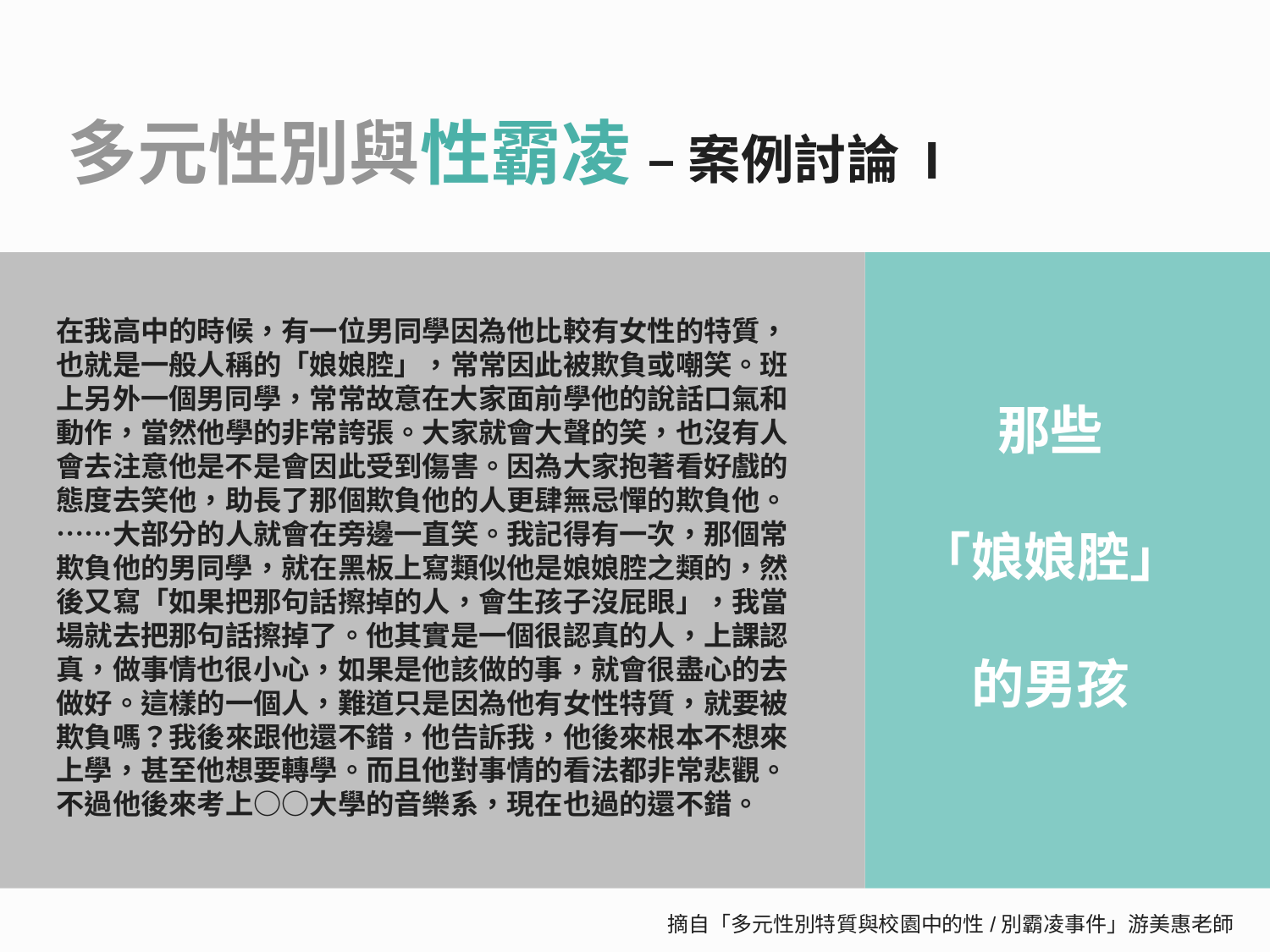

多元性別與性霸凌 – 案例討論 I

在我高中的時候，有一位男同學因為他比較有女性的特質，也就是一般人稱的「娘娘腔」，常常因此被欺負或嘲笑。班上另外一個男同學，常常故意在大家面前學他的說話口氣和動作，當然他學的非常誇張。大家就會大聲的笑，也沒有人會去注意他是不是會因此受到傷害。因為大家抱著看好戲的態度去笑他，助長了那個欺負他的人更肆無忌憚的欺負他。⋯⋯大部分的人就會在旁邊一直笑。我記得有一次，那個常欺負他的男同學，就在黑板上寫類似他是娘娘腔之類的，然後又寫「如果把那句話擦掉的人，會生孩子沒屁眼」，我當
場就去把那句話擦掉了。他其實是一個很認真的人，上課認真，做事情也很小心，如果是他該做的事，就會很盡心的去做好。這樣的一個人，難道只是因為他有女性特質，就要被欺負嗎？我後來跟他還不錯，他告訴我，他後來根本不想來上學，甚至他想要轉學。而且他對事情的看法都非常悲觀。不過他後來考上○○大學的音樂系，現在也過的還不錯。
那些

「娘娘腔」

的男孩
摘自「多元性別特質與校園中的性/別霸凌事件」游美惠老師